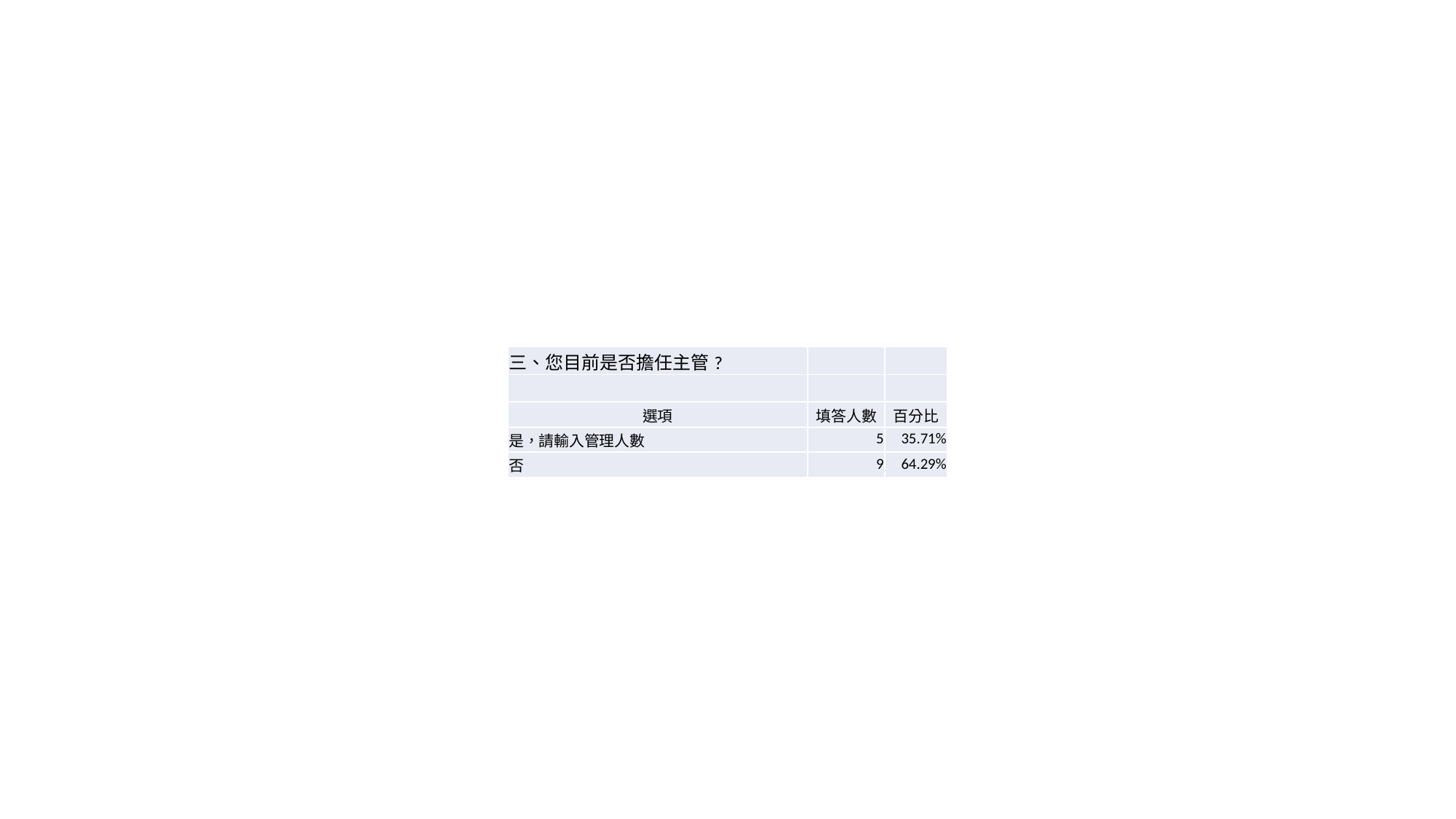

| 三、您目前是否擔任主管? |  |  |
| --- | --- | --- |
|  |  |  |
| 選項 | 填答人數 | 百分比 |
| 是，請輸入管理人數 | 5 | 35.71% |
| 否 | 9 | 64.29% |